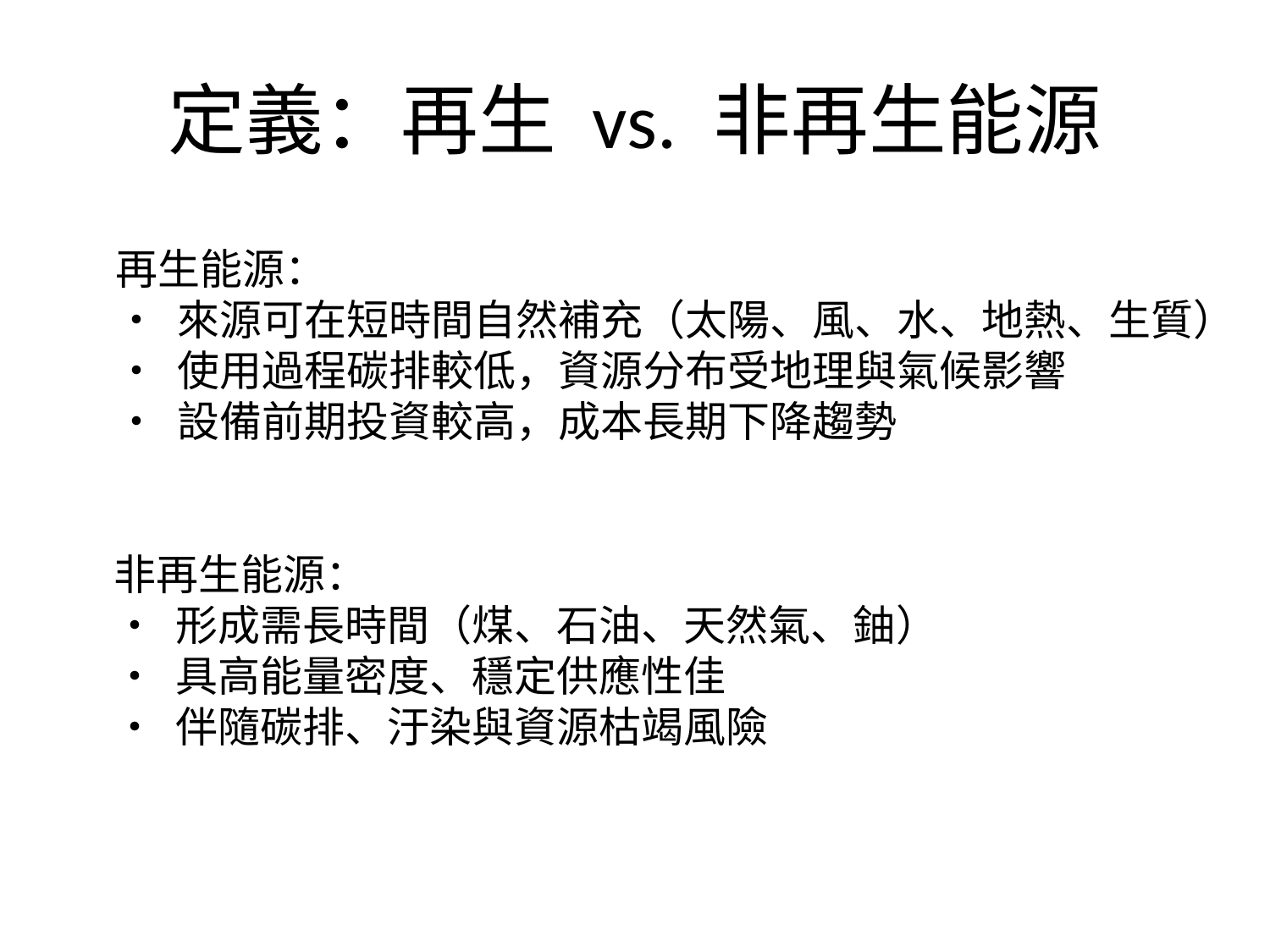

# 定義：再生 vs. 非再生能源
再生能源：
• 來源可在短時間自然補充（太陽、風、水、地熱、生質）
• 使用過程碳排較低，資源分布受地理與氣候影響
• 設備前期投資較高，成本長期下降趨勢
非再生能源：
• 形成需長時間（煤、石油、天然氣、鈾）
• 具高能量密度、穩定供應性佳
• 伴隨碳排、汙染與資源枯竭風險